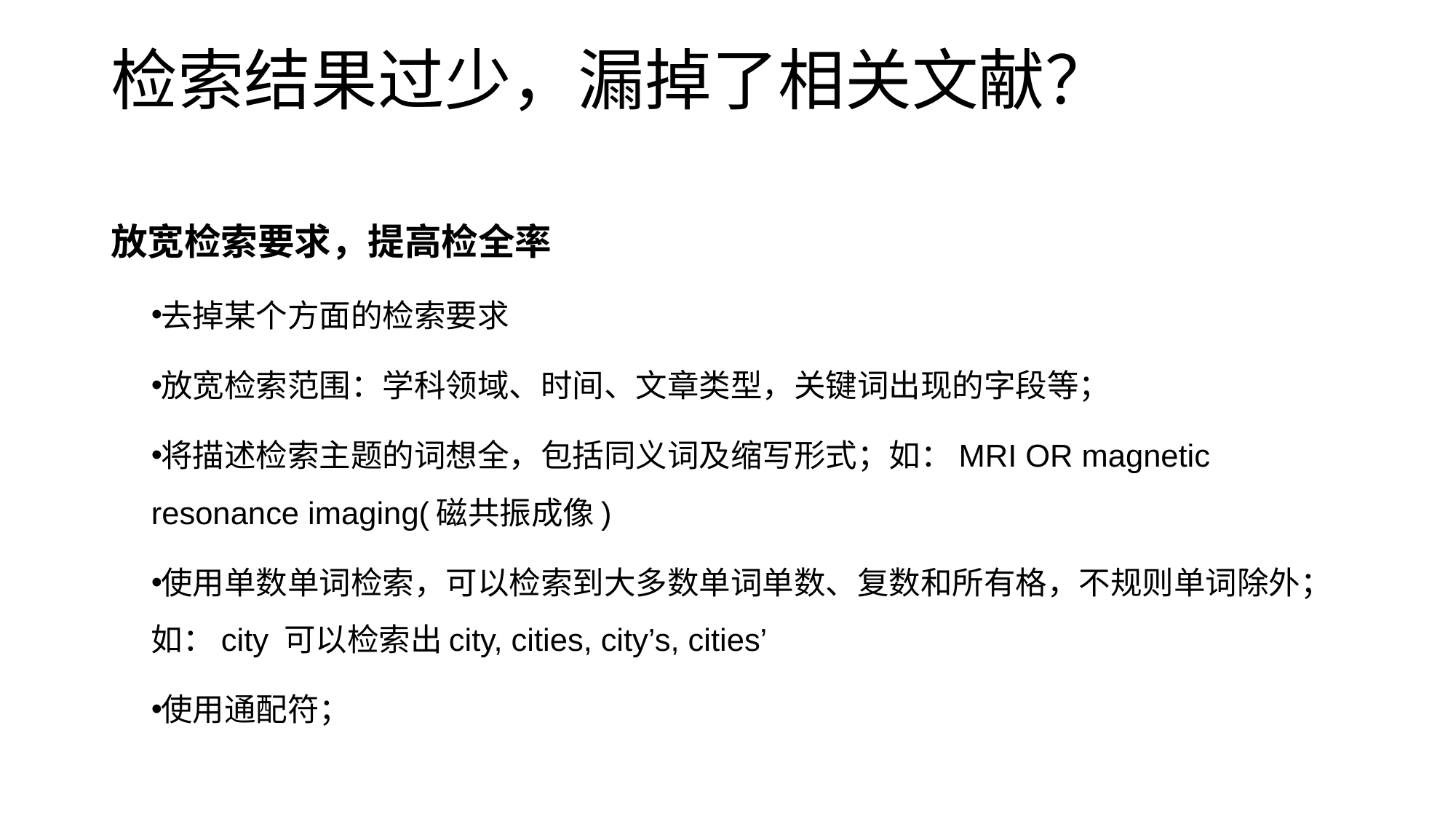

# 检索结果过少，漏掉了相关文献？
放宽检索要求，提高检全率
去掉某个方面的检索要求
放宽检索范围：学科领域、时间、文章类型，关键词出现的字段等；
将描述检索主题的词想全，包括同义词及缩写形式；如：MRI OR magnetic resonance imaging(磁共振成像)
使用单数单词检索，可以检索到大多数单词单数、复数和所有格，不规则单词除外；如：city 可以检索出city, cities, city’s, cities’
使用通配符；